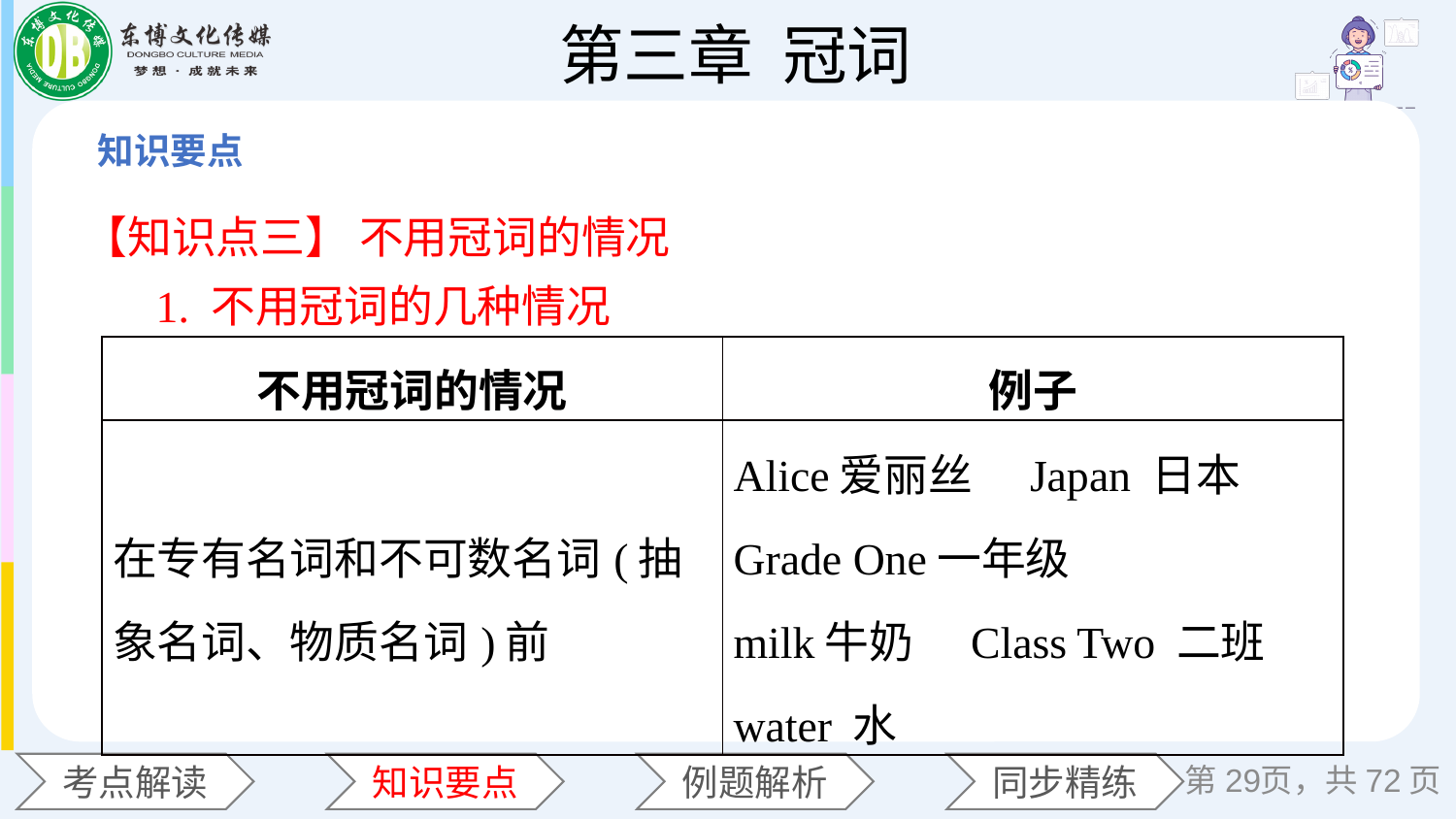

【知识点三】 不用冠词的情况
1. 不用冠词的几种情况

| 不用冠词的情况 | 例子 |
| --- | --- |
| 在专有名词和不可数名词(抽象名词、物质名词)前 | Alice爱丽丝　Japan 日本　Grade One一年级 milk牛奶　Class Two 二班　water 水 |
第29页，共72页